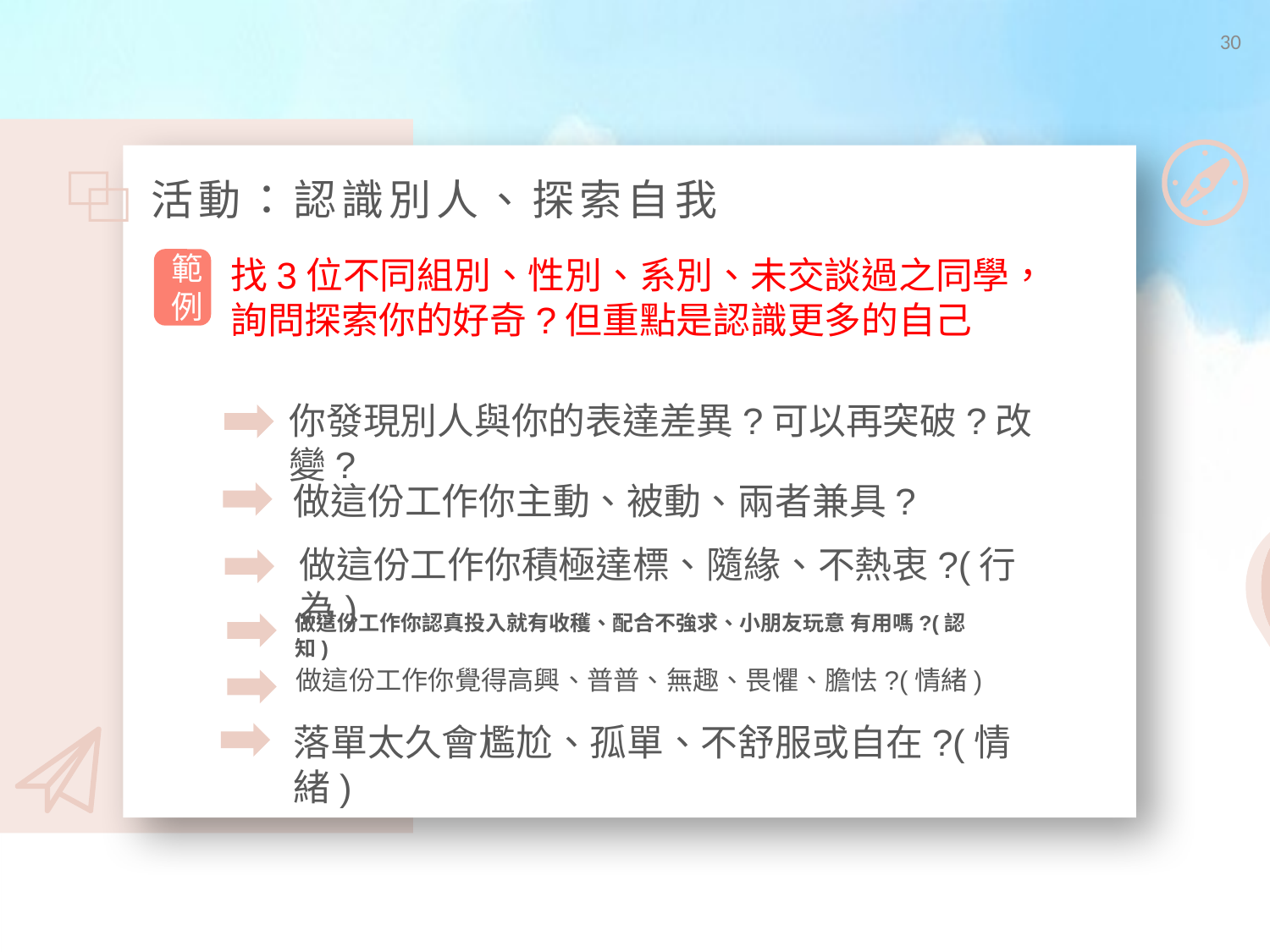

30

活動：認識別人、探索自我

找3位不同組別、性別、系別、未交談過之同學，詢問探索你的好奇?但重點是認識更多的自己

範例
你發現別人與你的表達差異?可以再突破?改變?

做這份工作你主動、被動、兩者兼具?

做這份工作你積極達標、隨緣、不熱衷?(行為)

做這份工作你認真投入就有收穫、配合不強求、小朋友玩意 有用嗎?(認知)

做這份工作你覺得高興、普普、無趣、畏懼、膽怯?(情緒)

落單太久會尷尬、孤單、不舒服或自在?(情緒)